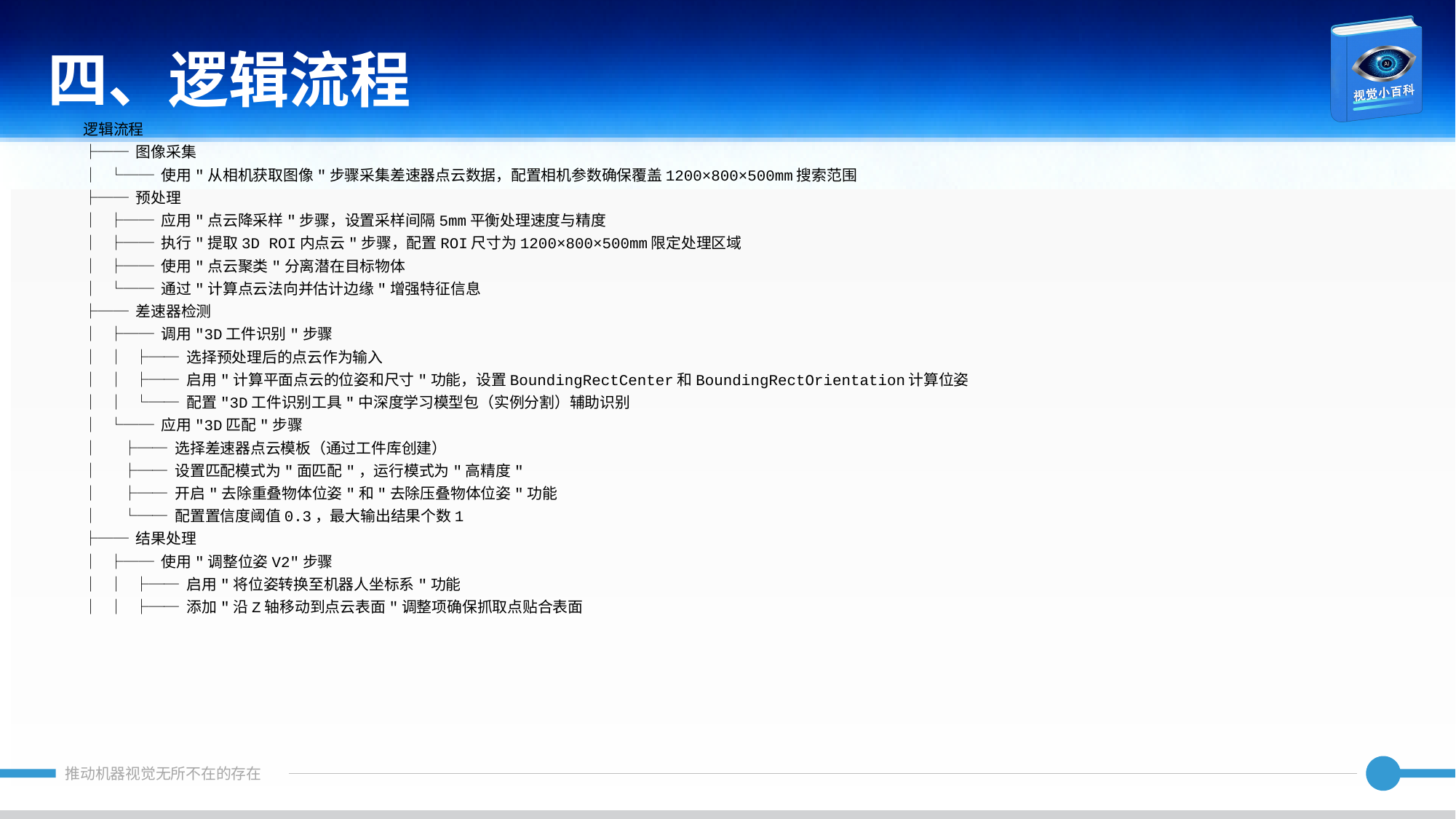

四、逻辑流程

逻辑流程
├── 图像采集
│   └── 使用"从相机获取图像"步骤采集差速器点云数据，配置相机参数确保覆盖1200×800×500mm搜索范围
├── 预处理
│   ├── 应用"点云降采样"步骤，设置采样间隔5mm平衡处理速度与精度
│   ├── 执行"提取3D ROI内点云"步骤，配置ROI尺寸为1200×800×500mm限定处理区域
│   ├── 使用"点云聚类"分离潜在目标物体
│   └── 通过"计算点云法向并估计边缘"增强特征信息
├── 差速器检测
│   ├── 调用"3D工件识别"步骤
│   │   ├── 选择预处理后的点云作为输入
│   │   ├── 启用"计算平面点云的位姿和尺寸"功能，设置BoundingRectCenter和BoundingRectOrientation计算位姿
│   │   └── 配置"3D工件识别工具"中深度学习模型包（实例分割）辅助识别
│   └── 应用"3D匹配"步骤
│       ├── 选择差速器点云模板（通过工件库创建）
│       ├── 设置匹配模式为"面匹配"，运行模式为"高精度"
│       ├── 开启"去除重叠物体位姿"和"去除压叠物体位姿"功能
│       └── 配置置信度阈值0.3，最大输出结果个数1
├── 结果处理
│   ├── 使用"调整位姿V2"步骤
│   │   ├── 启用"将位姿转换至机器人坐标系"功能
│   │   ├── 添加"沿Z轴移动到点云表面"调整项确保抓取点贴合表面
9